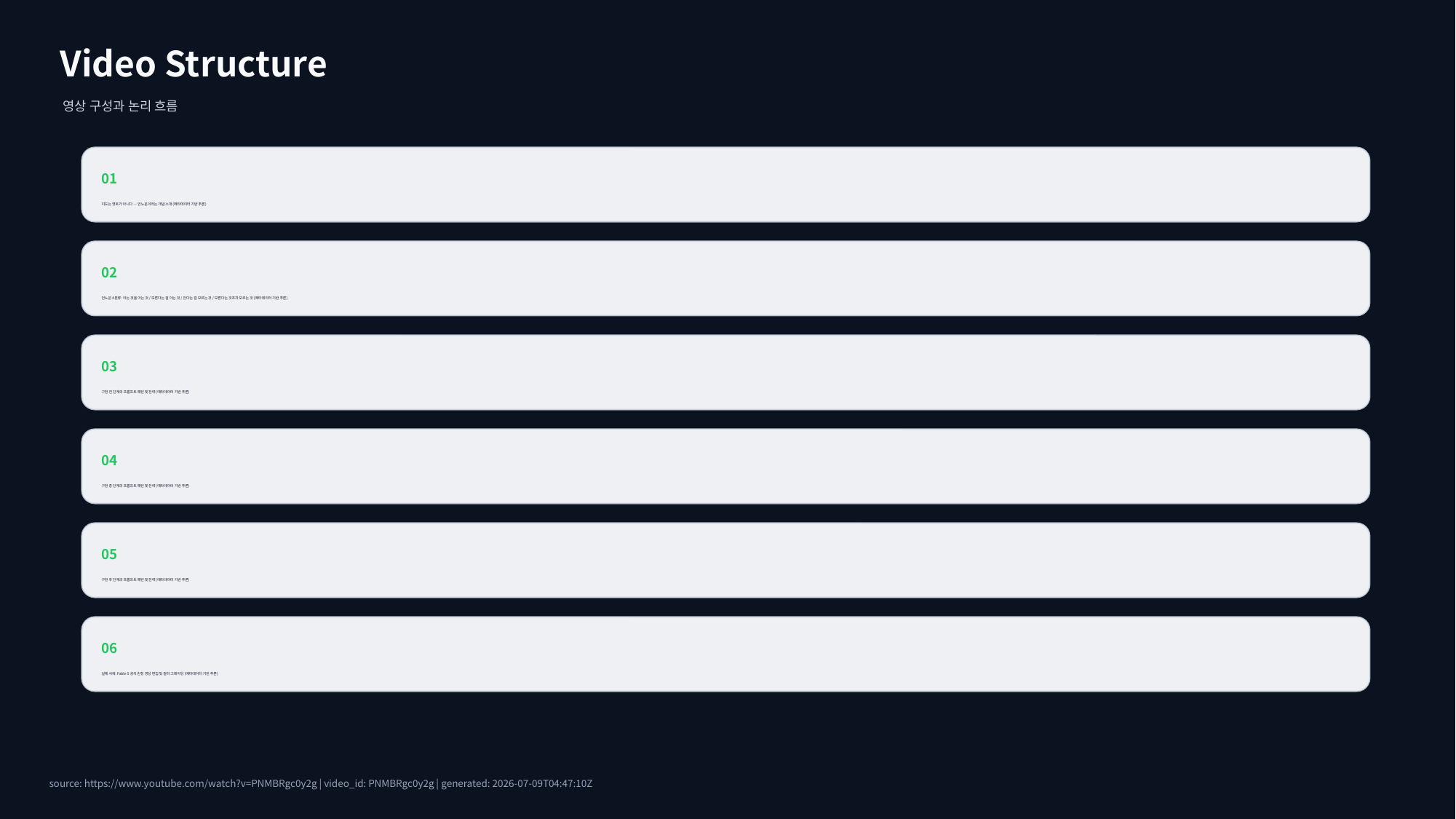

Video Structure
영상 구성과 논리 흐름

01
지도는 영토가 아니다 — 언노운이라는 개념 소개 (메타데이터 기반 추론)

02
언노운 4분류: 아는 것을 아는 것 / 모른다는 걸 아는 것 / 안다는 걸 모르는 것 / 모른다는 것조차 모르는 것 (메타데이터 기반 추론)

03
구현 전 단계의 프롬프트 패턴 및 전략 (메타데이터 기반 추론)

04
구현 중 단계의 프롬프트 패턴 및 전략 (메타데이터 기반 추론)

05
구현 후 단계의 프롬프트 패턴 및 전략 (메타데이터 기반 추론)

06
실제 사례: Fable 5 공식 런칭 영상 편집 및 컬러 그레이딩 (메타데이터 기반 추론)
source: https://www.youtube.com/watch?v=PNMBRgc0y2g | video_id: PNMBRgc0y2g | generated: 2026-07-09T04:47:10Z